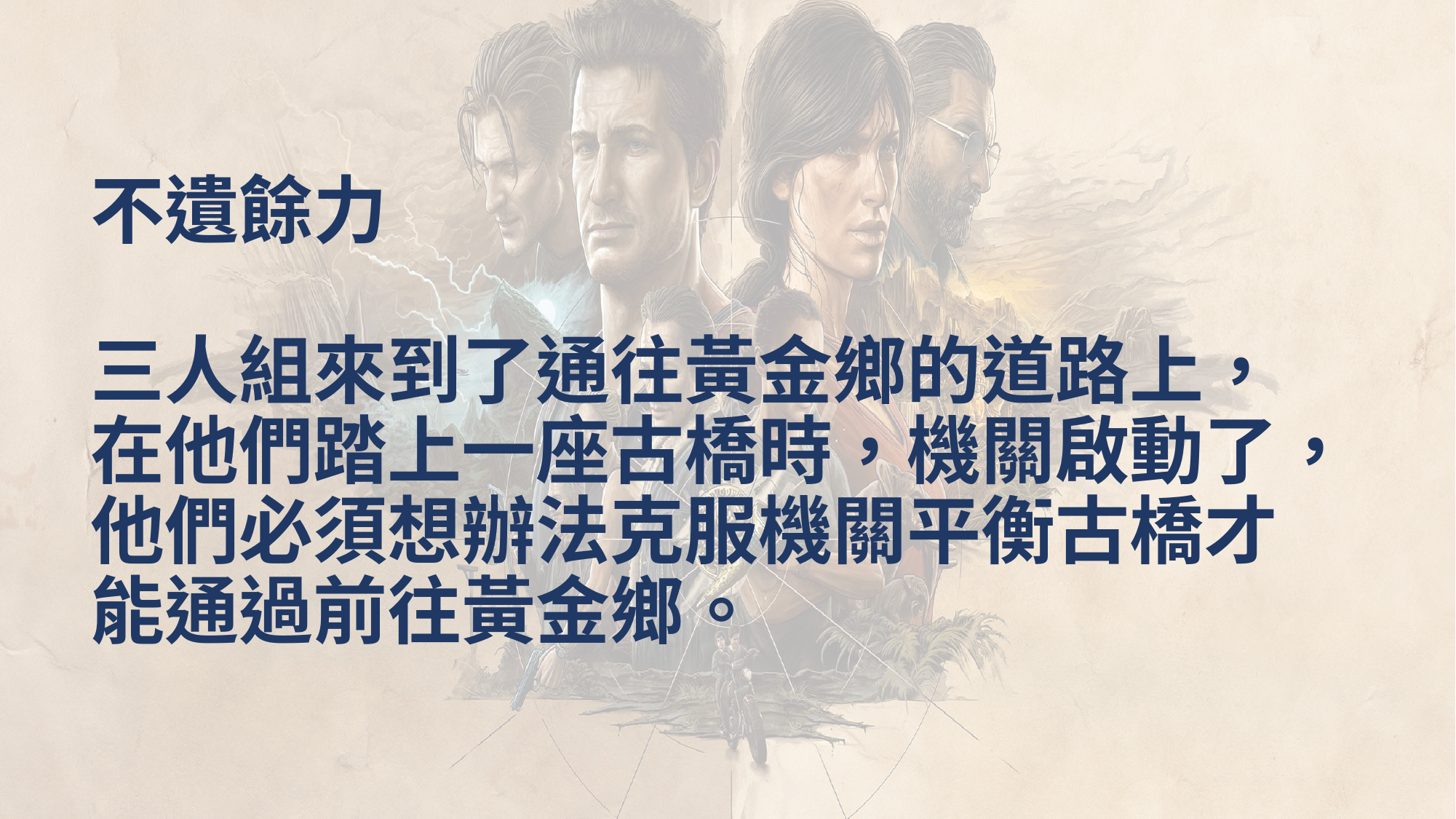

# 不遺餘力 三人組來到了通往黃金鄉的道路上，在他們踏上一座古橋時，機關啟動了，他們必須想辦法克服機關平衡古橋才能通過前往黃金鄉。